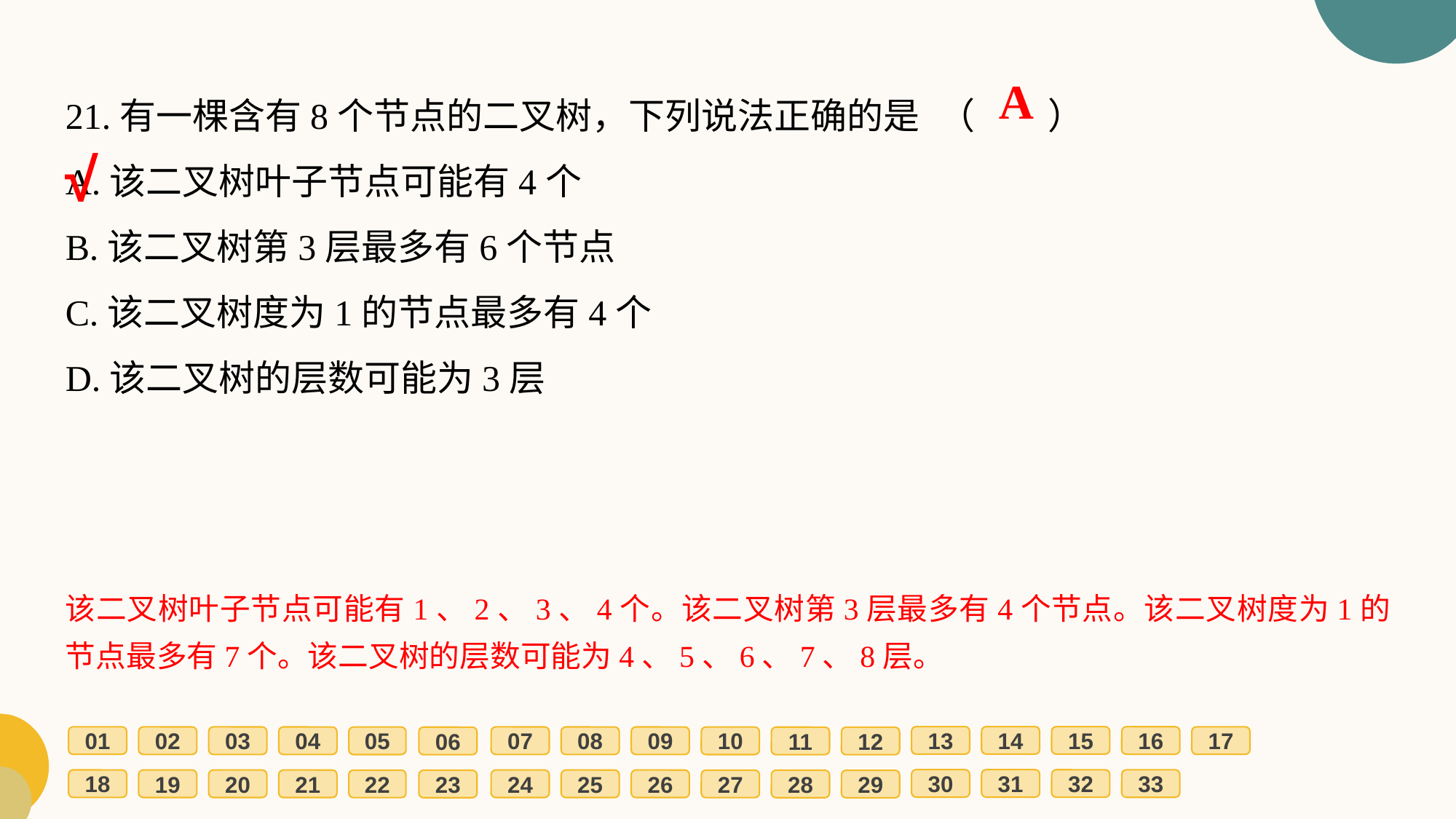

21.有一棵含有8个节点的二叉树，下列说法正确的是	（　　）
A.该二叉树叶子节点可能有4个
B.该二叉树第3层最多有6个节点
C.该二叉树度为1的节点最多有4个
D.该二叉树的层数可能为3层
A
√
该二叉树叶子节点可能有1、2、3、4个。该二叉树第3层最多有4个节点。该二叉树度为1的节点最多有7个。该二叉树的层数可能为4、5、6、7、8层。